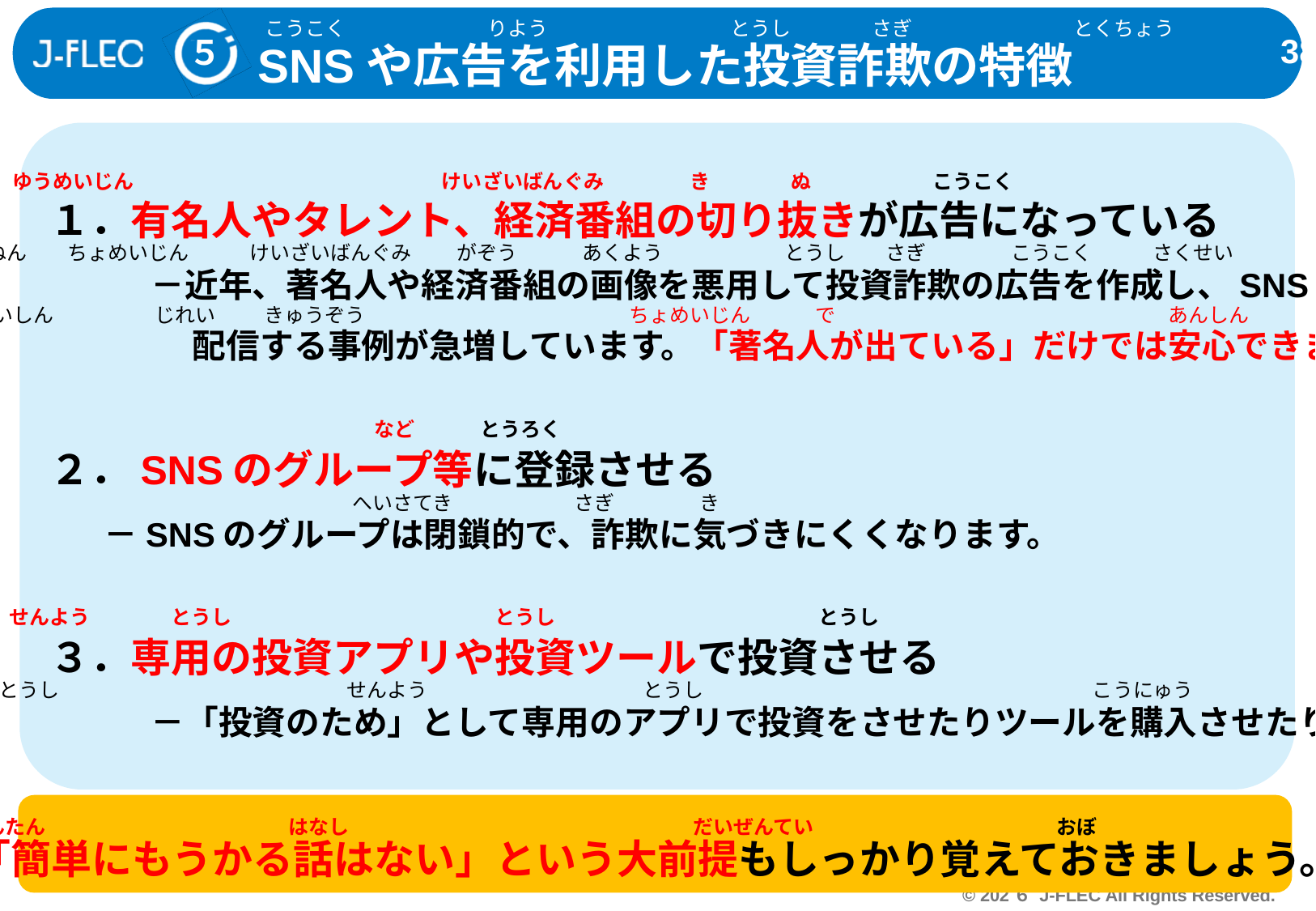

こうこく　　　　　　　りよう　　　　　　　　　とうし　　　　さぎ　　　　　　　　とくちょう
５
SNSや広告を利用した投資詐欺の特徴
１．有名人やタレント、経済番組の切り抜きが広告になっている
　　　－近年、著名人や経済番組の画像を悪用して投資詐欺の広告を作成し、SNS等で
　　　　 配信する事例が急増しています。「著名人が出ている」だけでは安心できません。

２．SNSのグループ等に登録させる
      －SNSのグループは閉鎖的で、詐欺に気づきにくくなります。

３．専用の投資アプリや投資ツールで投資させる
　　　－「投資のため」として専用のアプリで投資をさせたりツールを購入させたりします。
ゆうめいじん　　　　　　　　　　　　　　　 けいざいばんぐみ　　　　 き　　　　ぬ　　　　　　こうこく
きんねん　　ちょめいじん　　　けいざいばんぐみ　　 がぞう　　　 あくよう　　　　　　とうし　　さぎ　　　　 こうこく　　　さくせい　　　　　　　　  など
はいしん　　　　　じれい　　  きゅうぞう　　　　　　　　　　　　　ちょめいじん　　　 で　　　　　　　　　　　　　　　　  あんしん
など　　　 とうろく
へいさてき　　　　　　さぎ　　　　 き
せんよう　　　　とうし　　　　　　　　　　　　　とうし　　　　　　　　　　　　　とうし
とうし　　　　　　　　　　　　　　 せんよう　　　　　　　　　   　とうし　　　　　　　　　　　　　　　　　　　 こうにゅう
「簡単にもうかる話はない」という大前提もしっかり覚えておきましょう。
かんたん　　　　　　　　　　　　はなし　　　　　　　　　　　　　　　　　だいぜんてい　　　　　　　　　　　　おぼ